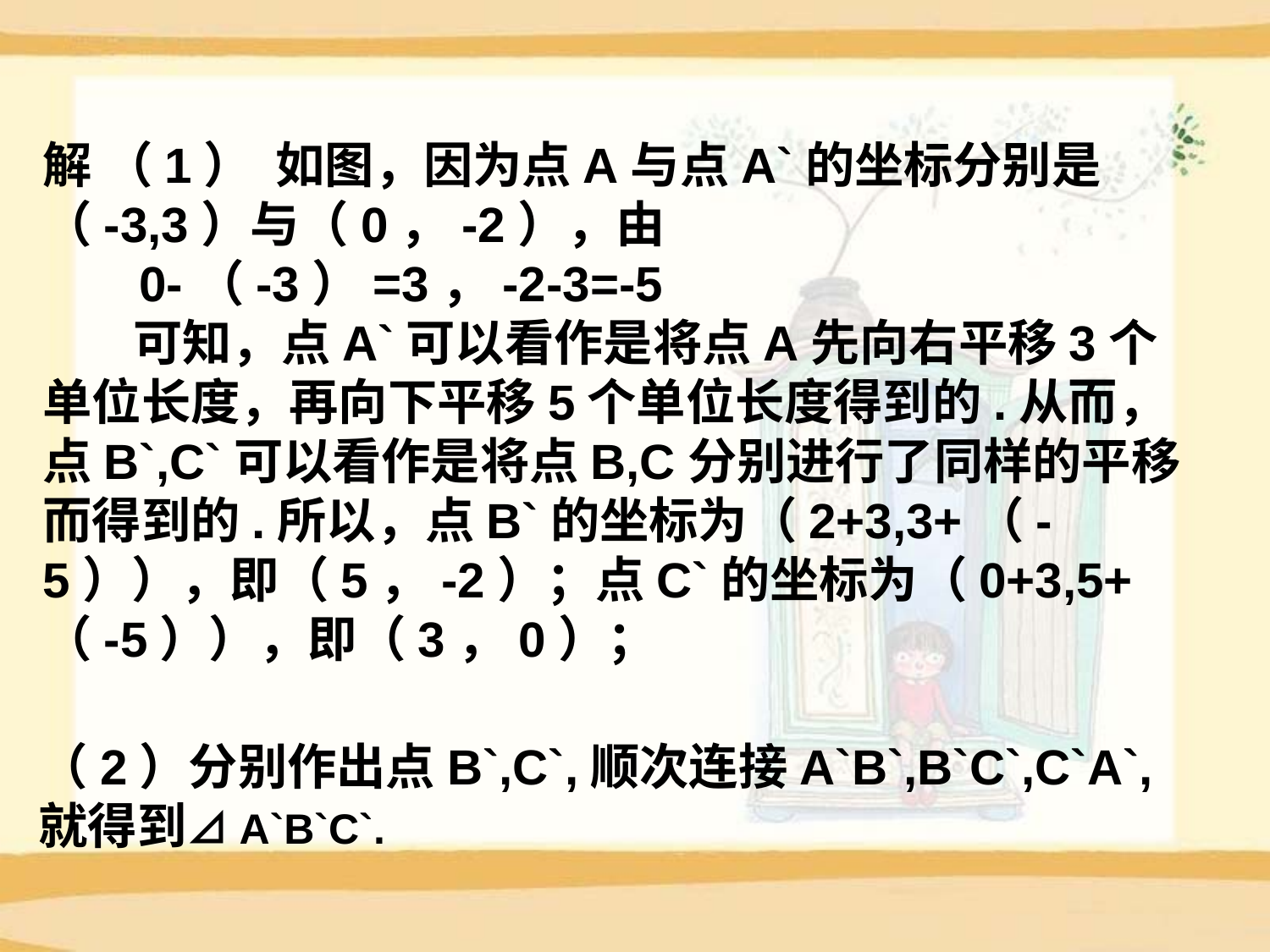

解 （1）  如图，因为点A与点A`的坐标分别是
（-3,3）与（0，-2），由
       0-（-3）=3，-2-3=-5
       可知，点A`可以看作是将点A先向右平移3个单位长度，再向下平移5个单位长度得到的.从而，点B`,C`可以看作是将点B,C分别进行了同样的平移而得到的.所以，点B`的坐标为（2+3,3+（-5）），即（5，-2）；点C`的坐标为（0+3,5+（-5）），即（3，0）；
（2）分别作出点B`,C`,顺次连接A`B`,B`C`,C`A`,就得到⊿A`B`C`.